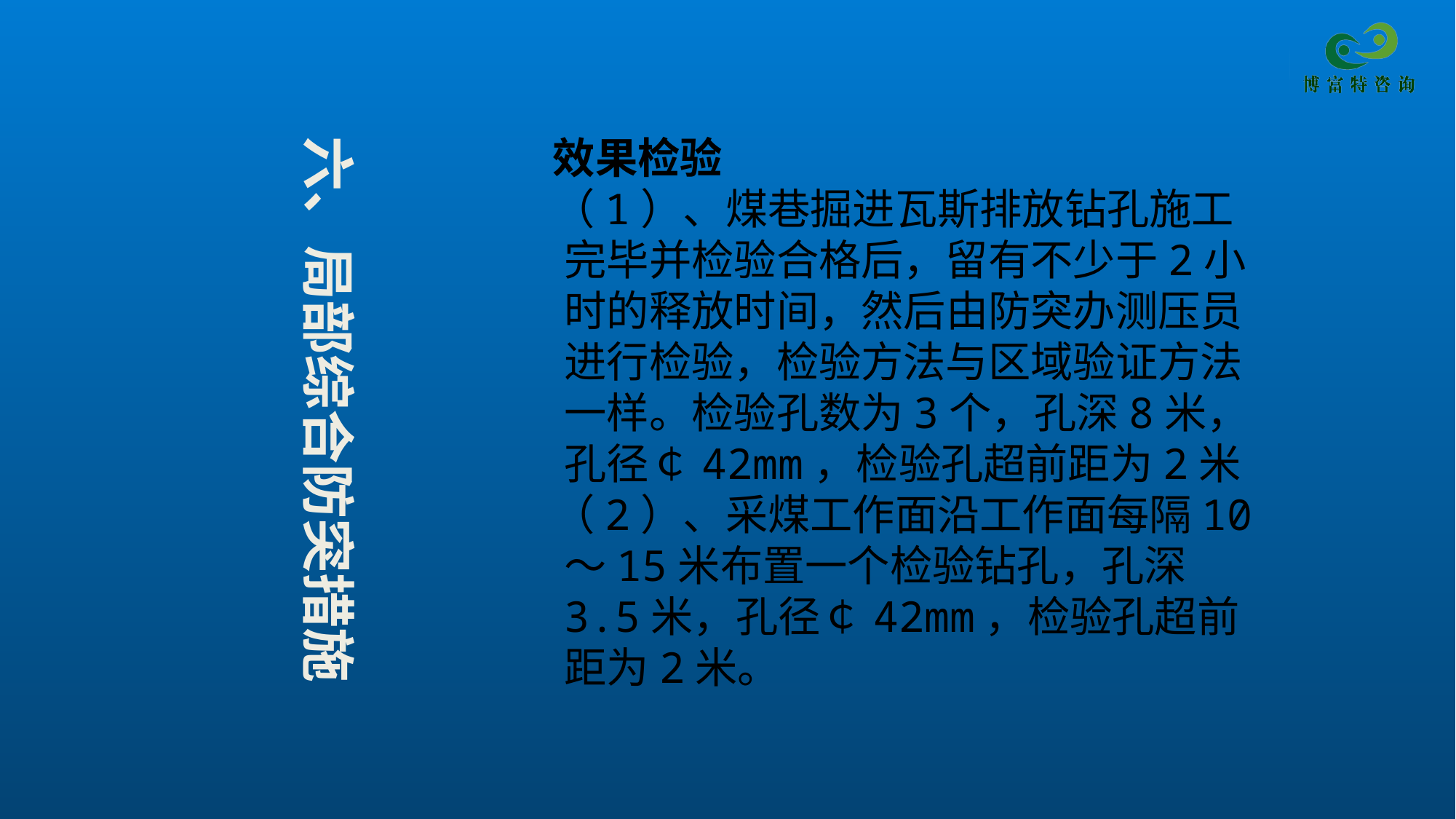

六、局部综合防突措施
  效果检验
  （1）、煤巷掘进瓦斯排放钻孔施工完毕并检验合格后，留有不少于2小时的释放时间，然后由防突办测压员进行检验，检验方法与区域验证方法一样。检验孔数为3个，孔深8米，孔径￠42mm，检验孔超前距为2米
  （2）、采煤工作面沿工作面每隔10～15米布置一个检验钻孔，孔深3.5米，孔径￠42mm，检验孔超前距为2米。